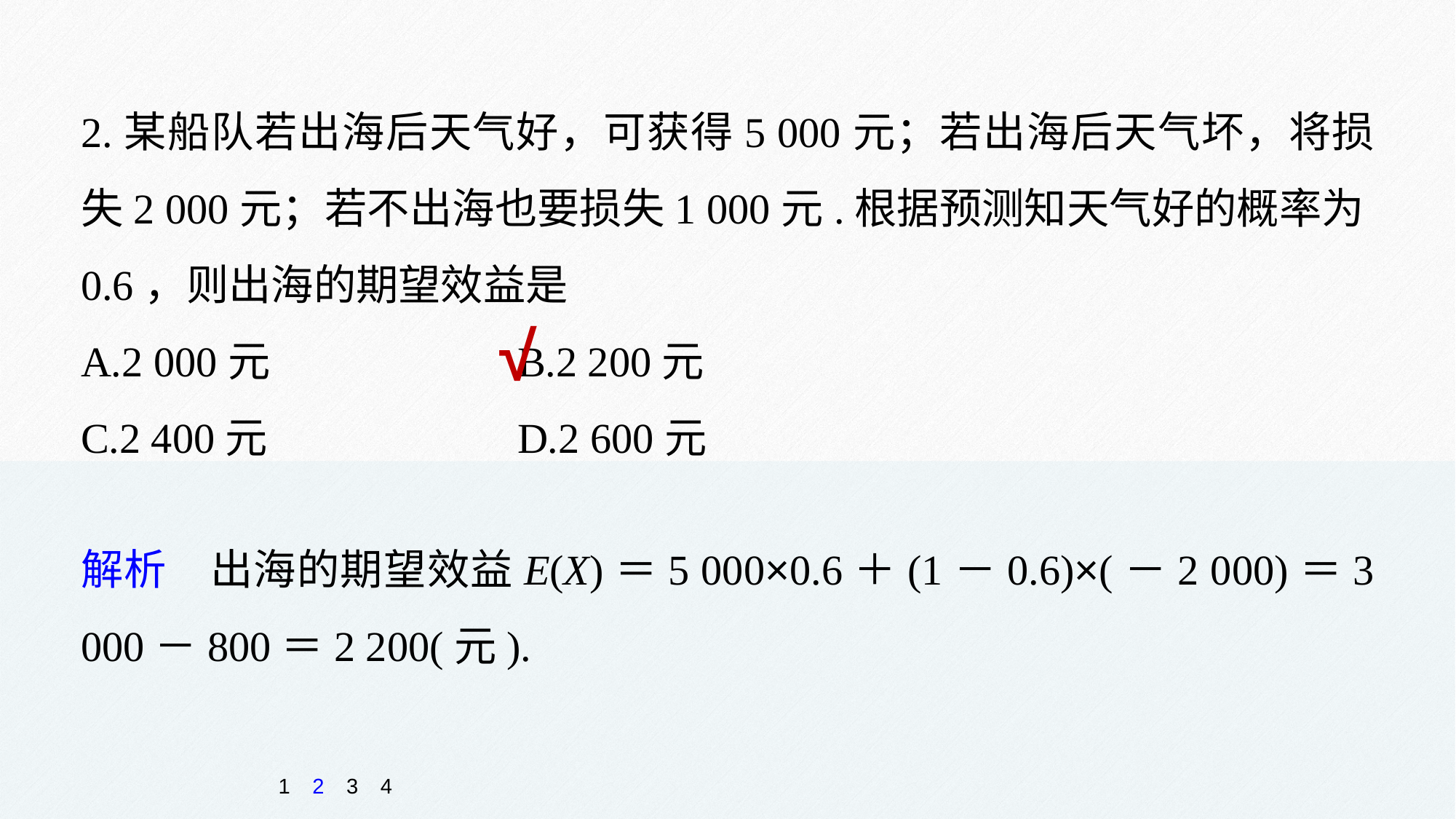

2.某船队若出海后天气好，可获得5 000元；若出海后天气坏，将损失2 000元；若不出海也要损失1 000元.根据预测知天气好的概率为0.6，则出海的期望效益是
A.2 000元  			B.2 200元
C.2 400元  			D.2 600元
√
解析　出海的期望效益E(X)＝5 000×0.6＋(1－0.6)×(－2 000)＝3 000－800＝2 200(元).
1
2
3
4